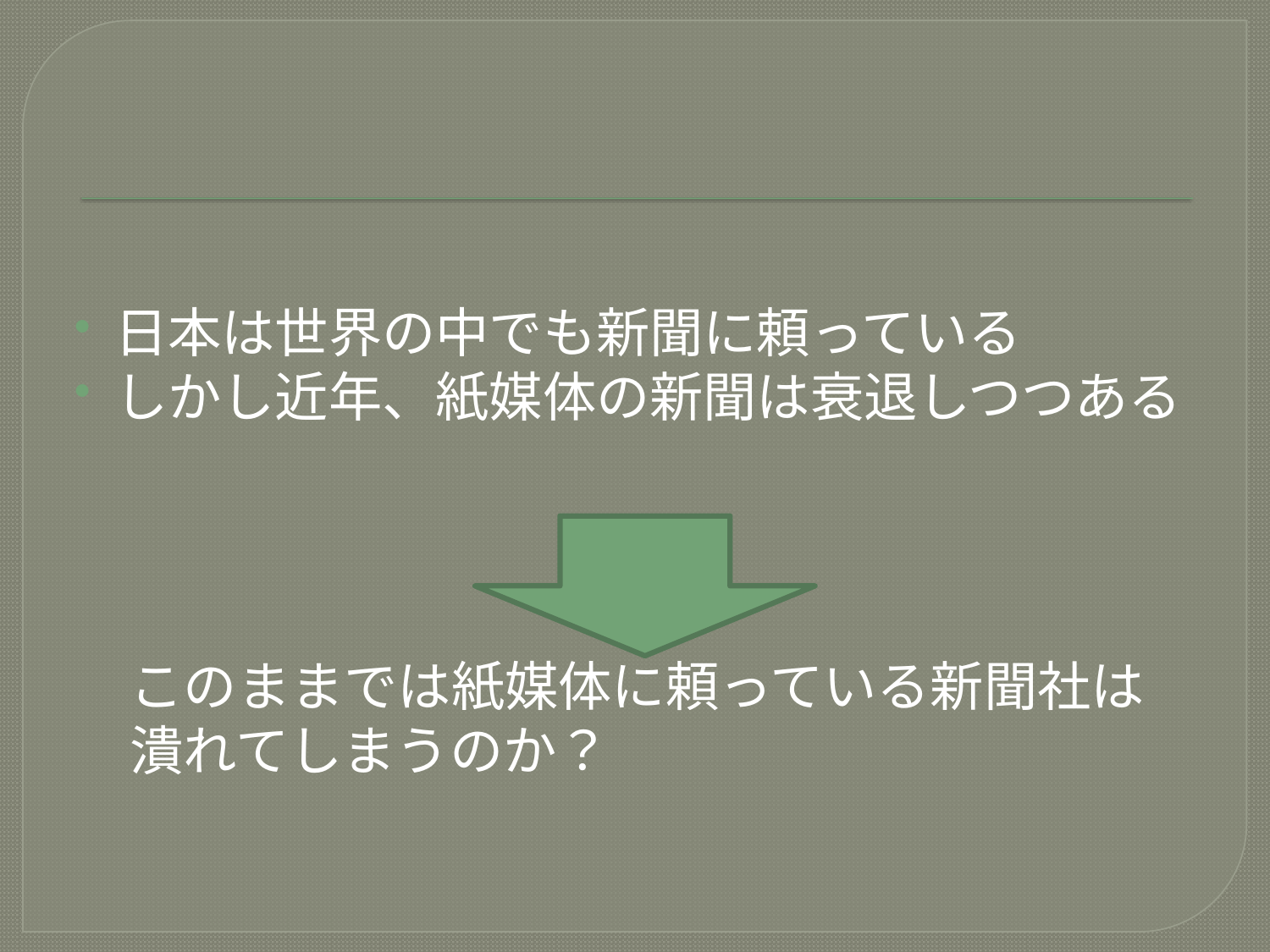

#

日本は世界の中でも新聞に頼っている
しかし近年、紙媒体の新聞は衰退しつつある

このままでは紙媒体に頼っている新聞社は潰れてしまうのか？